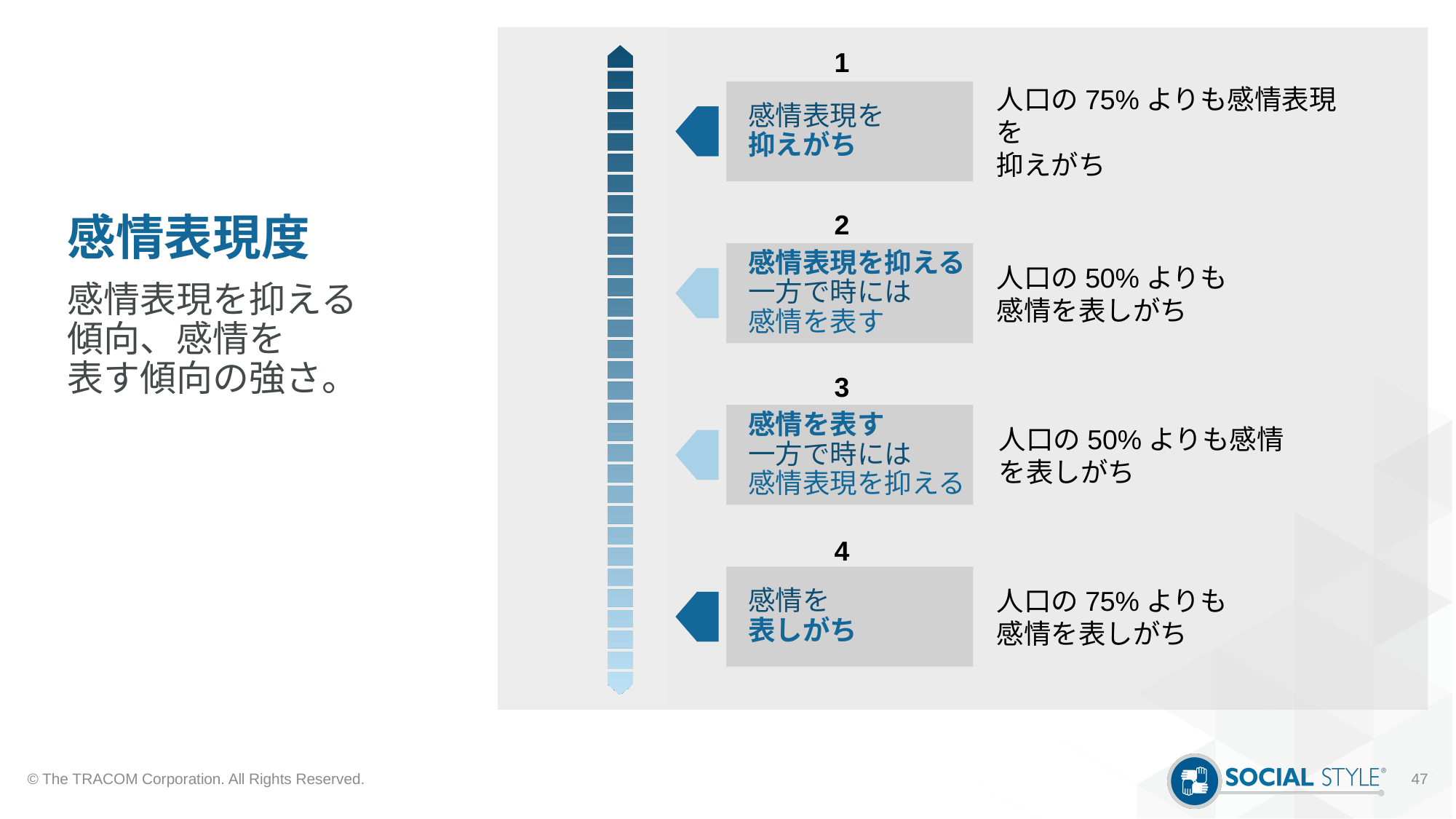

# 感情表現度

1
感情表現を
抑えがち

人口の75%よりも感情表現を
抑えがち
2
感情表現を抑える一方で時には
感情を表す

人口の50%よりも
感情を表しがち
感情表現を抑える
傾向、感情を
表す傾向の強さ。

3
感情を表す
一方で時には
感情表現を抑える

人口の50%よりも感情を表しがち
4
感情を
表しがち

人口の75%よりも
感情を表しがち
© The TRACOM Corporation. All Rights Reserved.
47